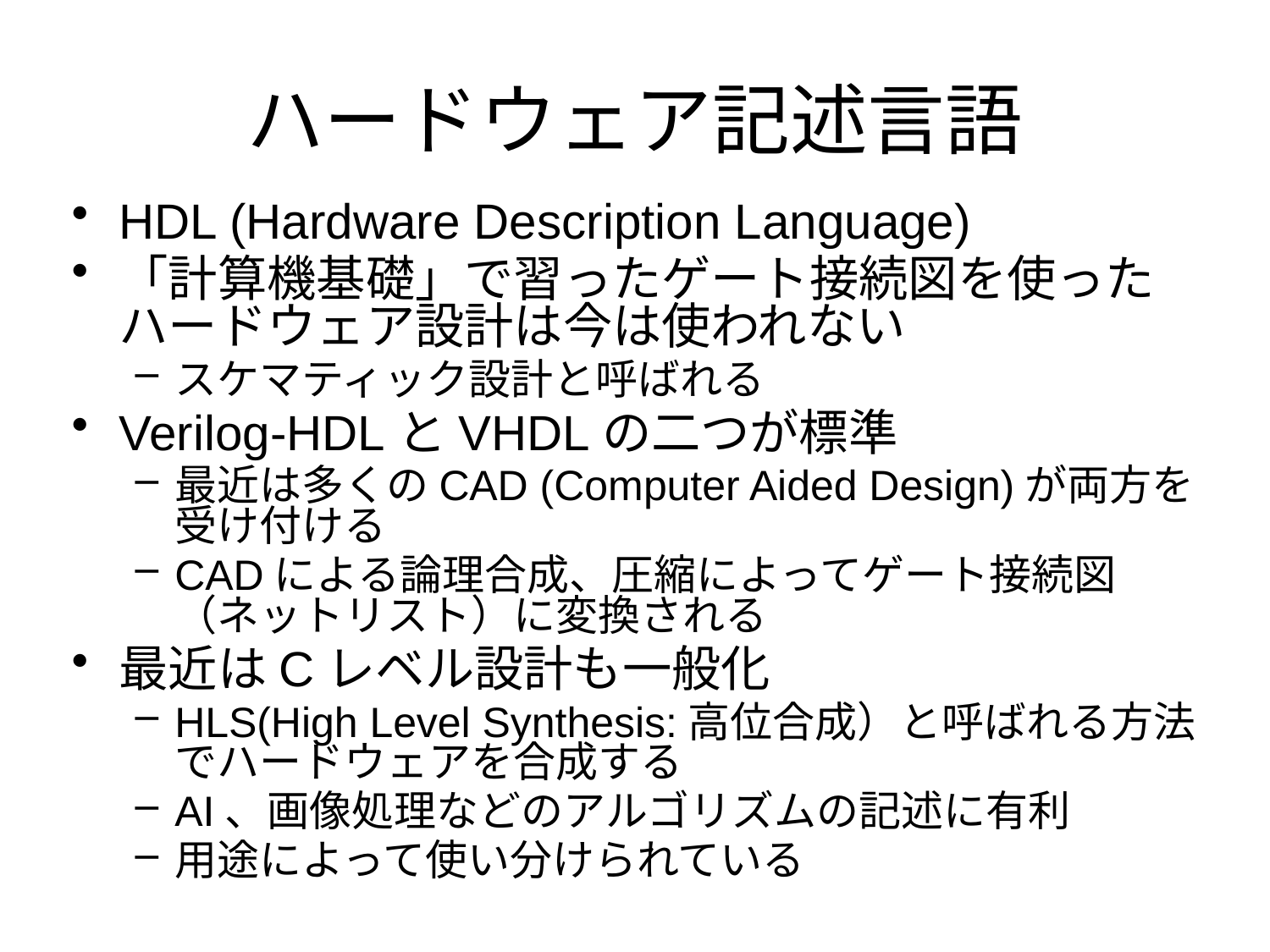

# ハードウェア記述言語
HDL (Hardware Description Language)
「計算機基礎」で習ったゲート接続図を使ったハードウェア設計は今は使われない
スケマティック設計と呼ばれる
Verilog-HDLとVHDLの二つが標準
最近は多くのCAD (Computer Aided Design)が両方を受け付ける
CADによる論理合成、圧縮によってゲート接続図（ネットリスト）に変換される
最近はCレベル設計も一般化
HLS(High Level Synthesis:高位合成）と呼ばれる方法でハードウェアを合成する
AI、画像処理などのアルゴリズムの記述に有利
用途によって使い分けられている